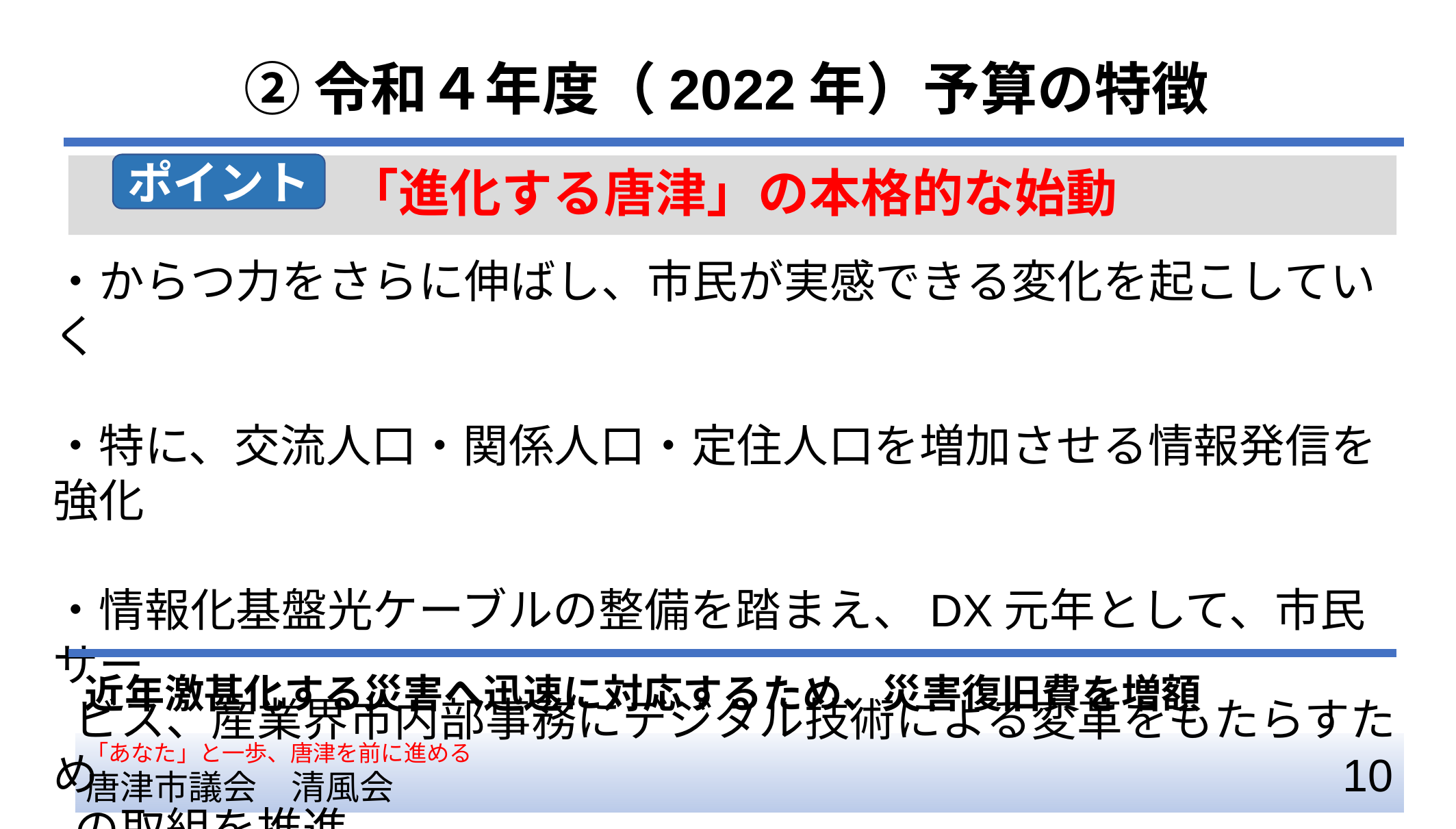

# ②令和４年度（2022年）予算の特徴
ポイント
「進化する唐津」の本格的な始動
・からつ力をさらに伸ばし、市民が実感できる変化を起こしていく

・特に、交流人口・関係人口・定住人口を増加させる情報発信を強化

・情報化基盤光ケーブルの整備を踏まえ、DX元年として、市民サー
 ビス、産業界市内部事務にデジタル技術による変革をもたらすため
 の取組を推進
近年激甚化する災害へ迅速に対応するため、災害復旧費を増額
「あなた」と一歩、唐津を前に進める
唐津市議会　清風会
10